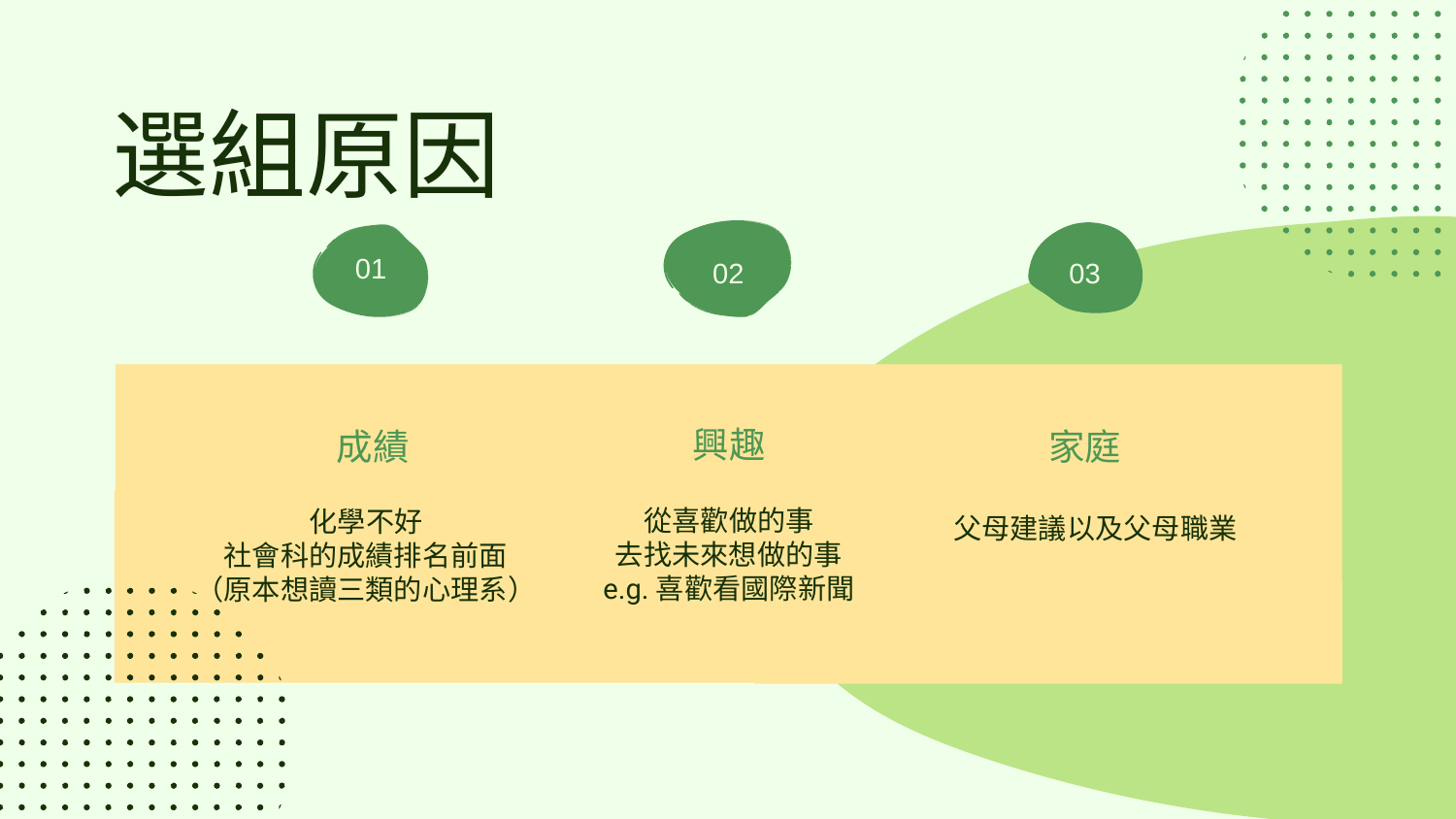

選組原因

01
03
02

興趣
# 成績
家庭
從喜歡做的事
去找未來想做的事
e.g.喜歡看國際新聞
化學不好
社會科的成績排名前面
（原本想讀三類的心理系）
父母建議以及父母職業